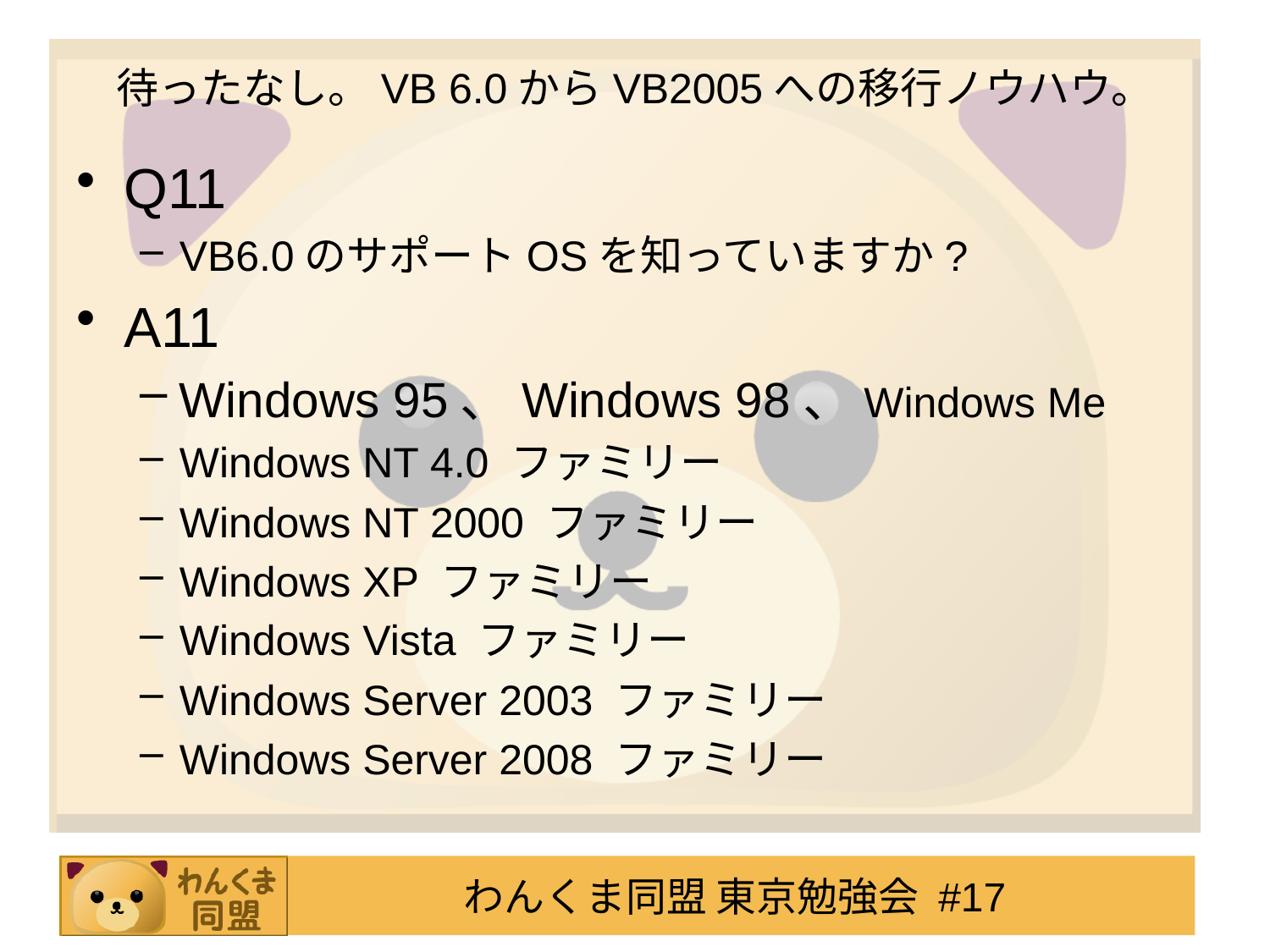

# 待ったなし。VB 6.0からVB2005への移行ノウハウ。
Q11
VB6.0のサポートOSを知っていますか?
A11
Windows 95、Windows 98、Windows Me
Windows NT 4.0 ファミリー
Windows NT 2000 ファミリー
Windows XP ファミリー
Windows Vista ファミリー
Windows Server 2003 ファミリー
Windows Server 2008 ファミリー